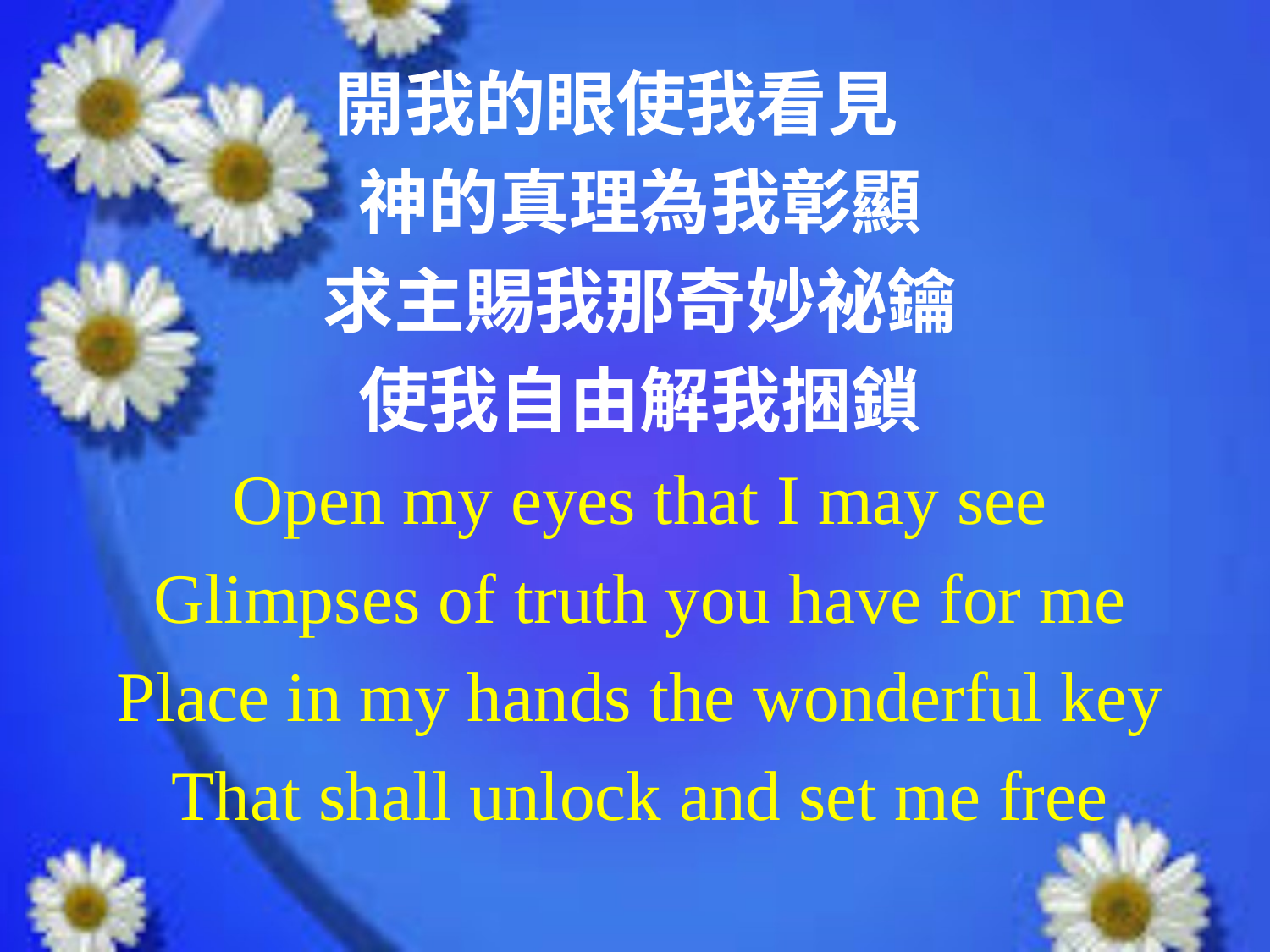

開我的眼使我看見
神的真理為我彰顯
求主賜我那奇妙祕鑰
使我自由解我捆鎖
Open my eyes that I may see
Glimpses of truth you have for me
Place in my hands the wonderful key
That shall unlock and set me free